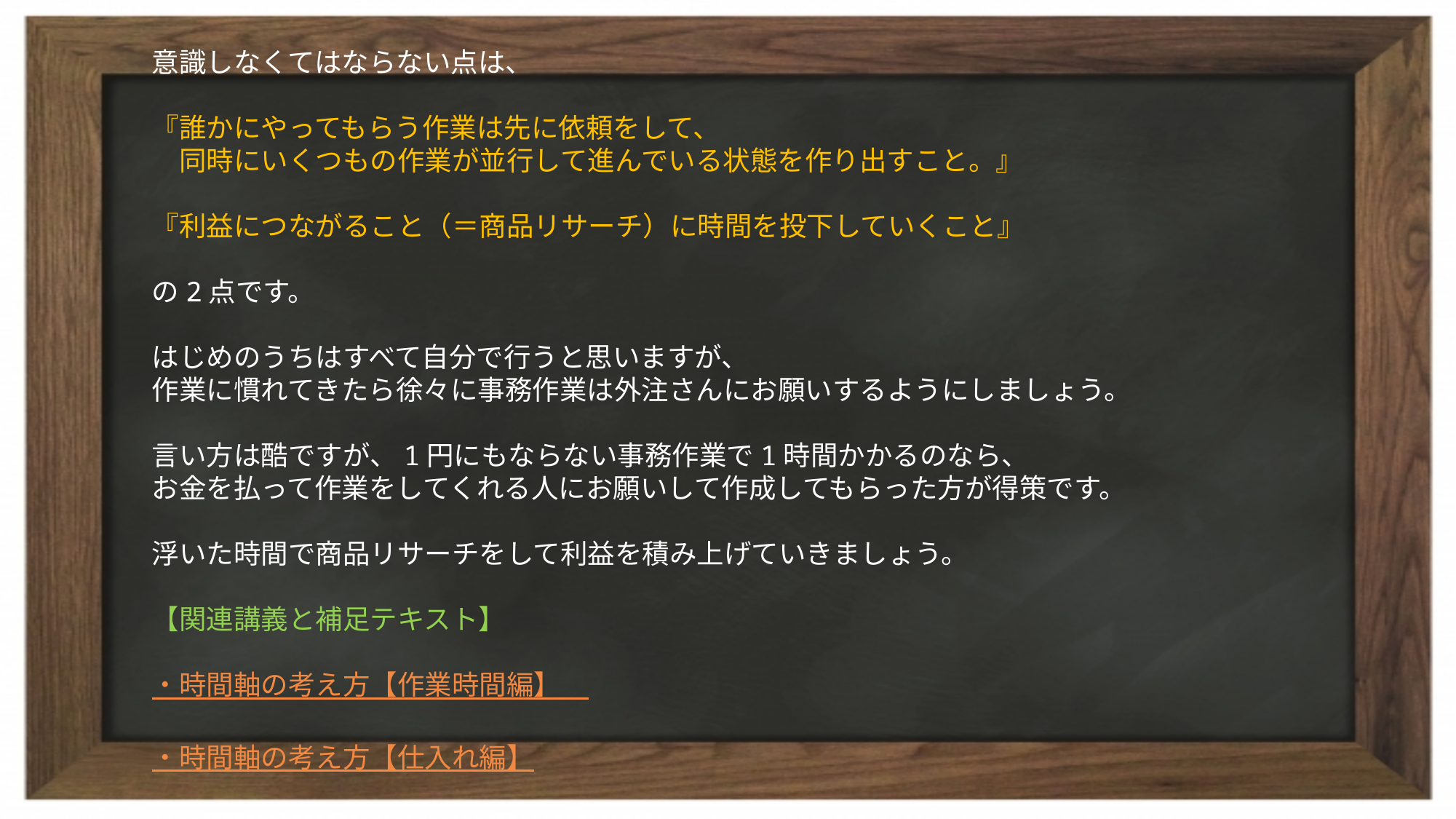

意識しなくてはならない点は、

『誰かにやってもらう作業は先に依頼をして、
　同時にいくつもの作業が並行して進んでいる状態を作り出すこと。』

『利益につながること（＝商品リサーチ）に時間を投下していくこと』

の2点です。

はじめのうちはすべて自分で行うと思いますが、
作業に慣れてきたら徐々に事務作業は外注さんにお願いするようにしましょう。

言い方は酷ですが、1円にもならない事務作業で1時間かかるのなら、
お金を払って作業をしてくれる人にお願いして作成してもらった方が得策です。

浮いた時間で商品リサーチをして利益を積み上げていきましょう。

【関連講義と補足テキスト】

・時間軸の考え方【作業時間編】

・時間軸の考え方【仕入れ編】